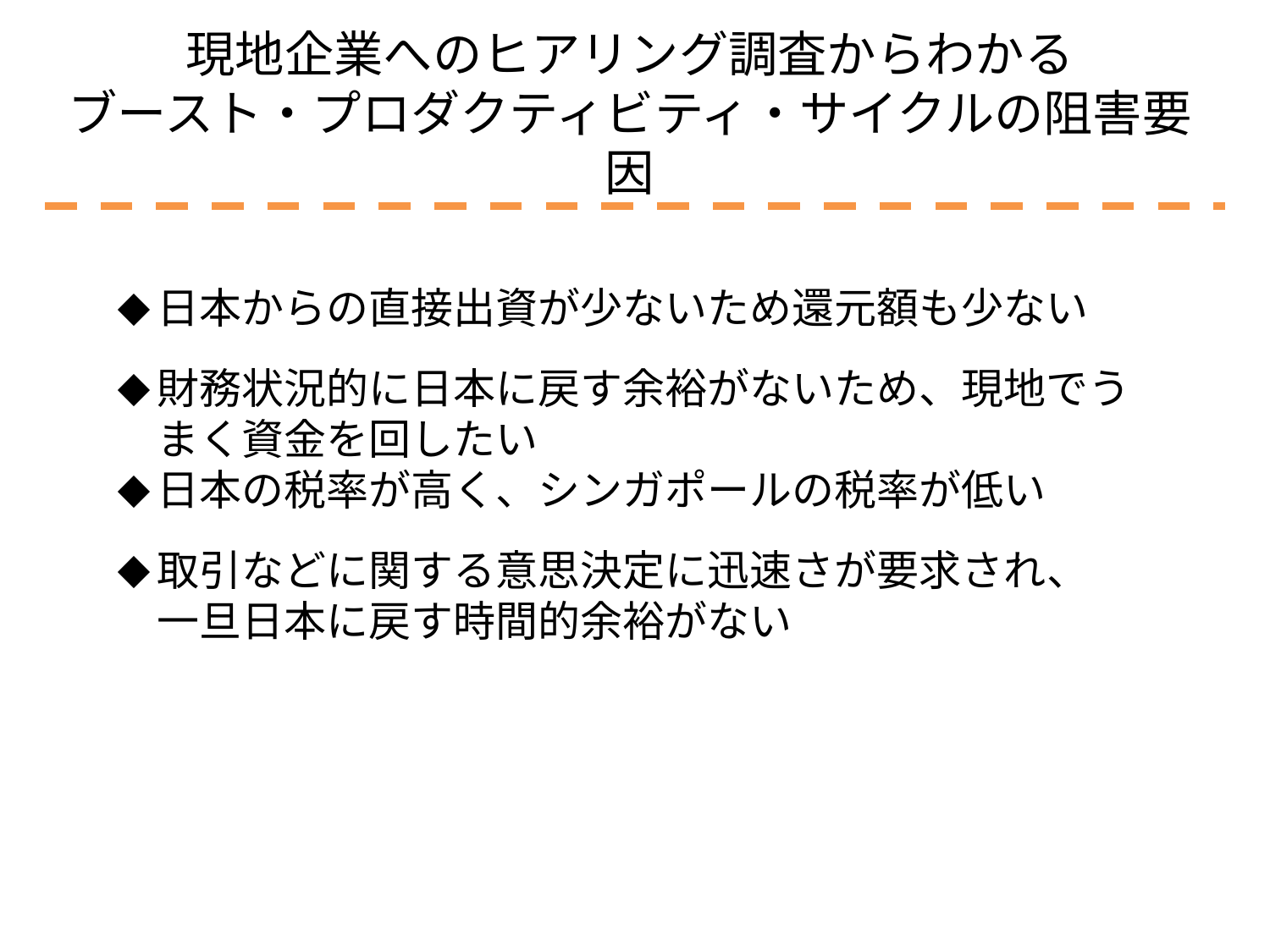

# 現地企業へのヒアリング調査からわかる ブースト・プロダクティビティ・サイクルの阻害要因
日本からの直接出資が少ないため還元額も少ない

財務状況的に日本に戻す余裕がないため、現地でうまく資金を回したい
日本の税率が高く、シンガポールの税率が低い

取引などに関する意思決定に迅速さが要求され、
一旦日本に戻す時間的余裕がない